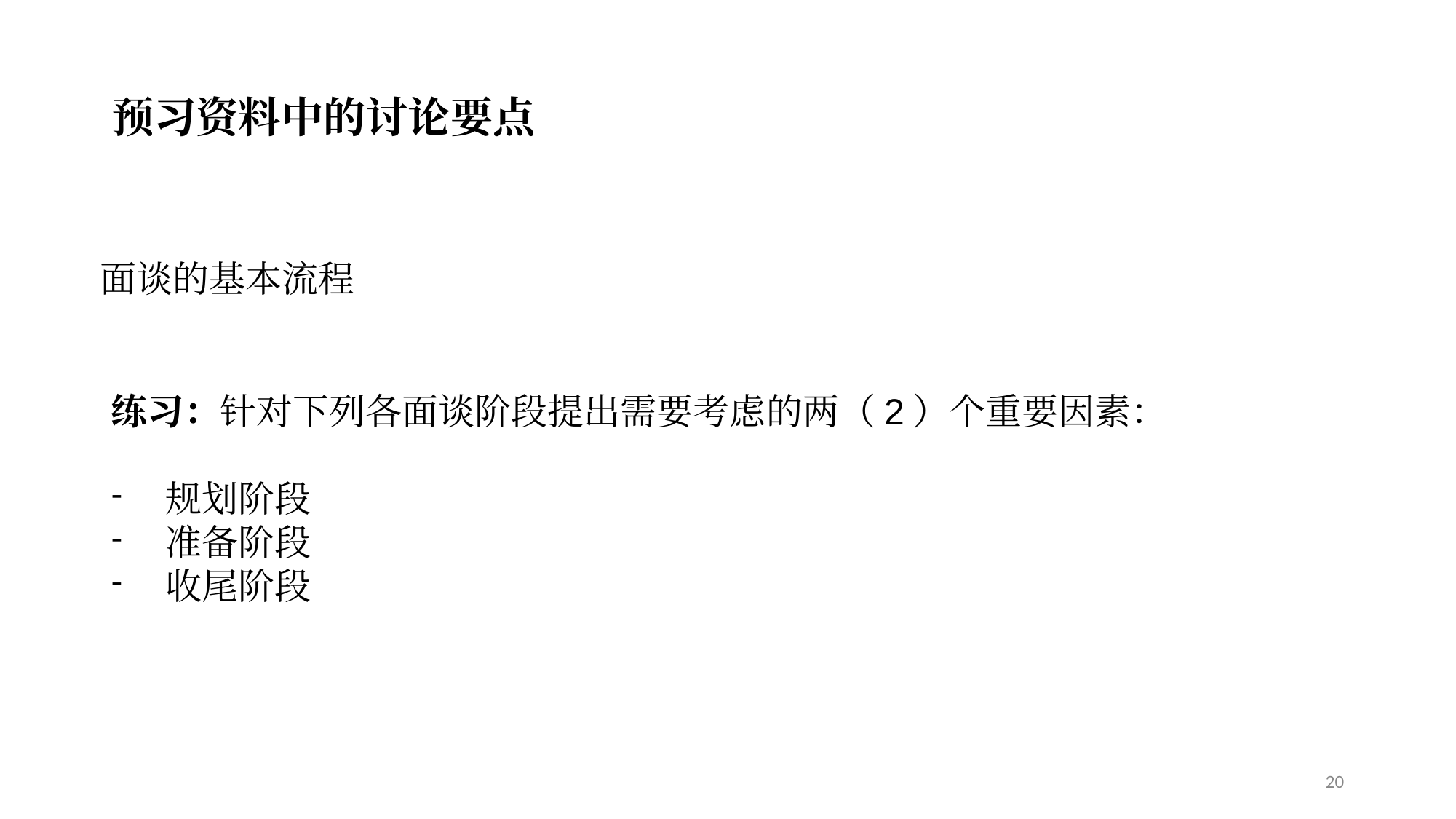

预习资料中的讨论要点
面谈的基本流程
练习：针对下列各面谈阶段提出需要考虑的两（2）个重要因素：

规划阶段
准备阶段
收尾阶段
20